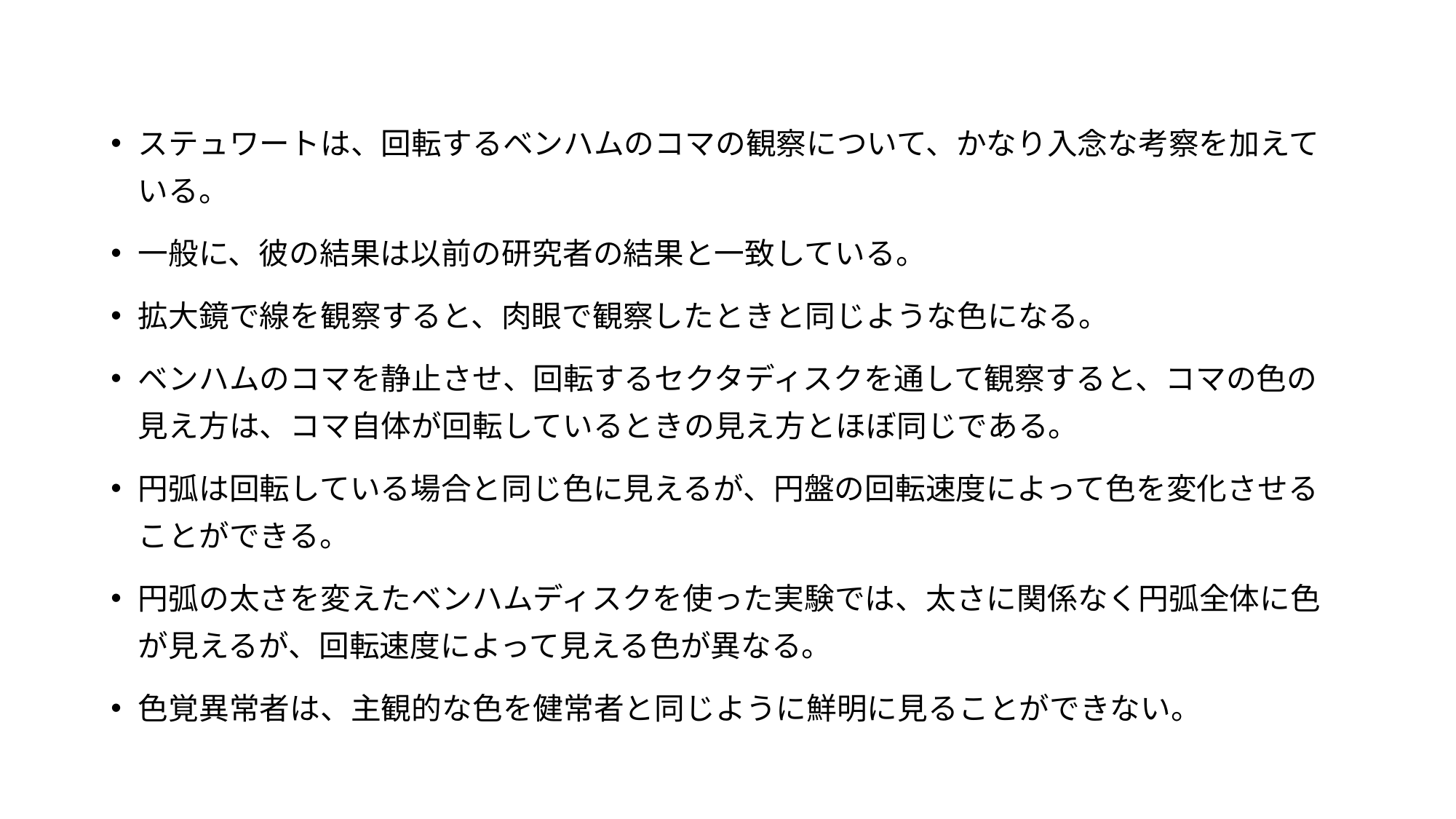

ステュワートは、回転するベンハムのコマの観察について、かなり入念な考察を加えている。
一般に、彼の結果は以前の研究者の結果と一致している。
拡大鏡で線を観察すると、肉眼で観察したときと同じような色になる。
ベンハムのコマを静止させ、回転するセクタディスクを通して観察すると、コマの色の見え方は、コマ自体が回転しているときの見え方とほぼ同じである。
円弧は回転している場合と同じ色に見えるが、円盤の回転速度によって色を変化させることができる。
円弧の太さを変えたベンハムディスクを使った実験では、太さに関係なく円弧全体に色が見えるが、回転速度によって見える色が異なる。
色覚異常者は、主観的な色を健常者と同じように鮮明に見ることができない。